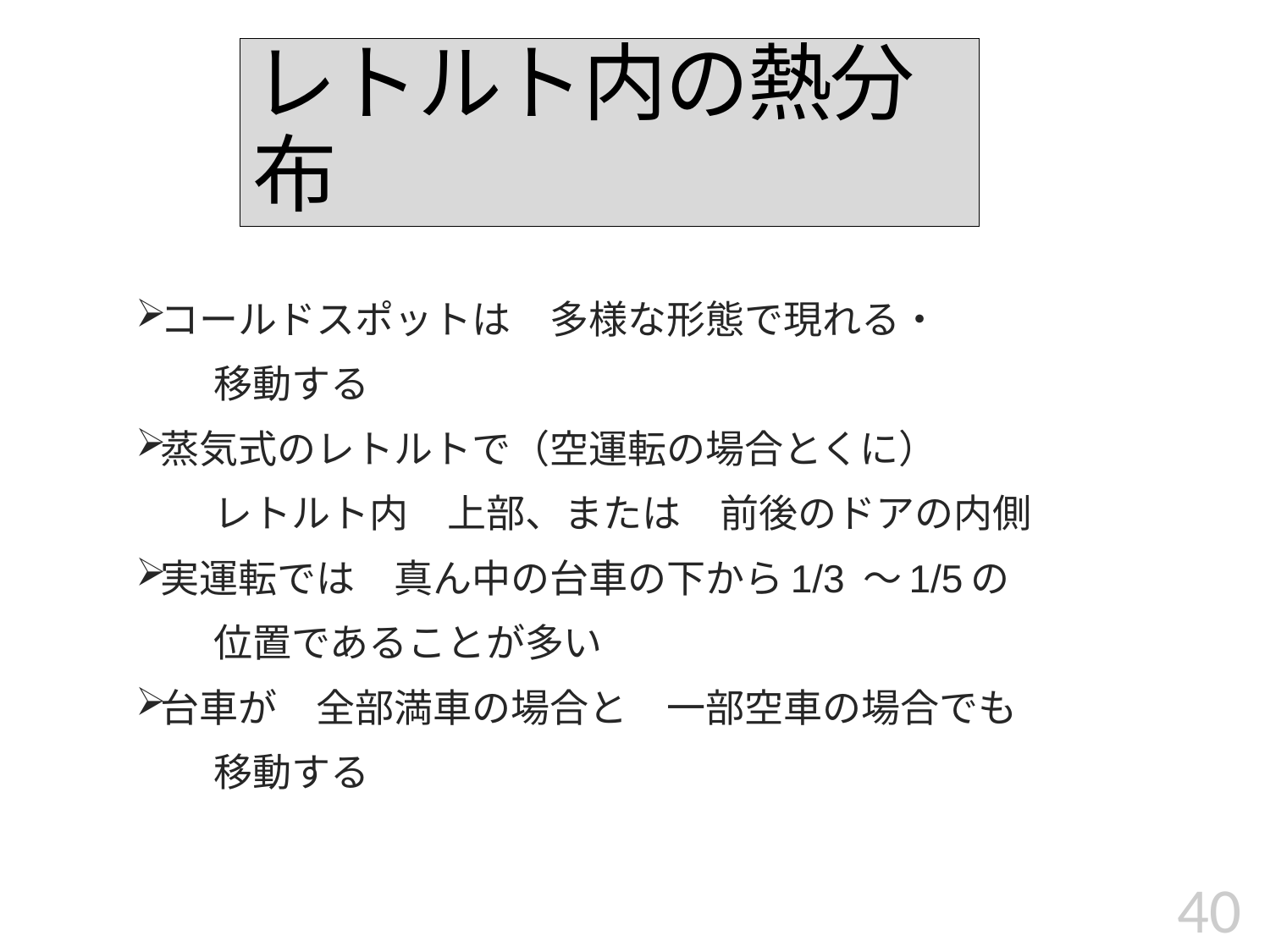

# レトルト内の熱分布
コールドスポットは　多様な形態で現れる・
　　移動する
蒸気式のレトルトで（空運転の場合とくに）
　　レトルト内　上部、または　前後のドアの内側
実運転では　真ん中の台車の下から1/3 ～1/5の
　　位置であることが多い
台車が　全部満車の場合と　一部空車の場合でも
　　移動する
40